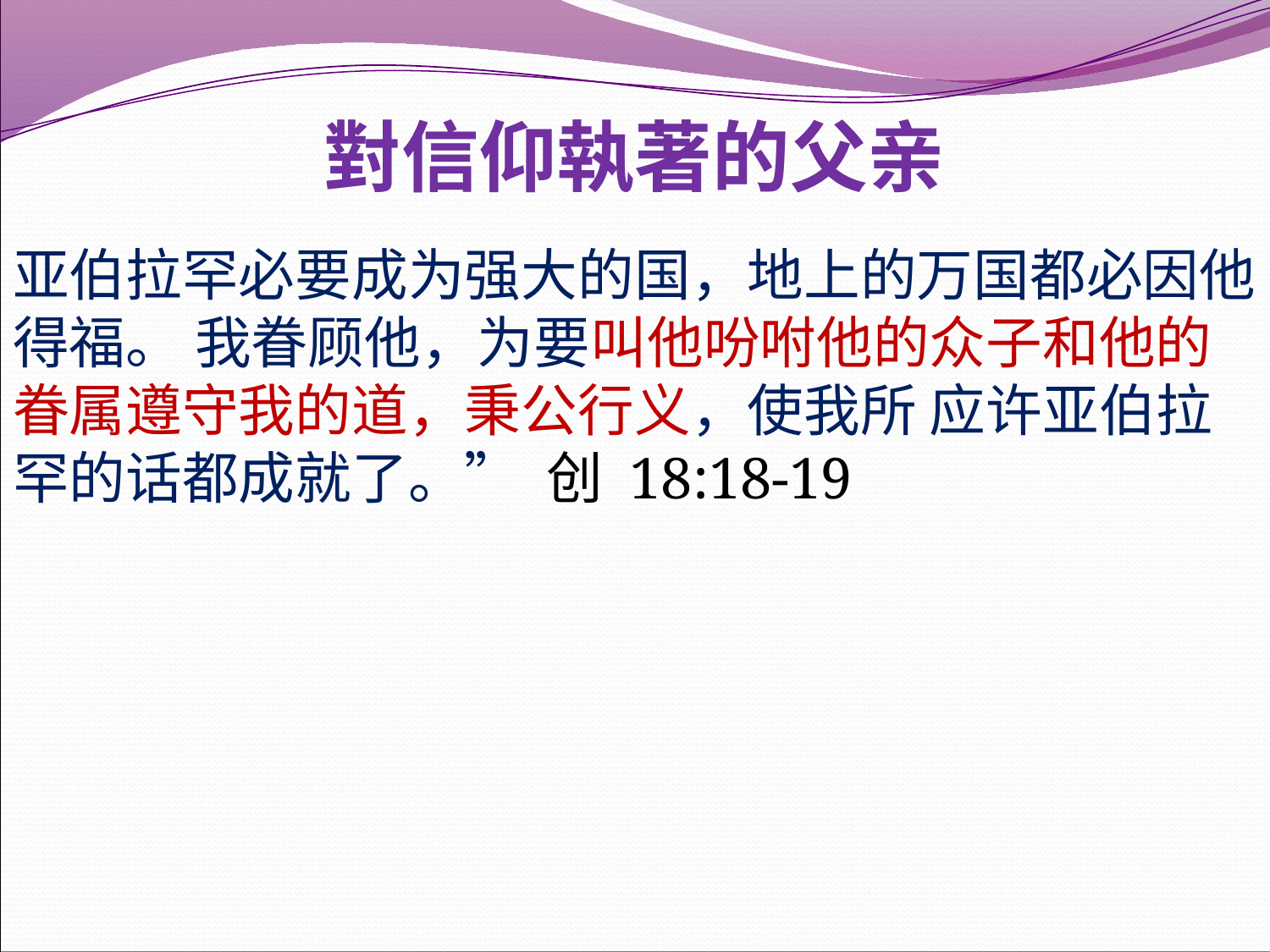

# 對信仰執著的父亲
亚伯拉罕必要成为强大的国，地上的万国都必因他得福。 我眷顾他，为要叫他吩咐他的众子和他的眷属遵守我的道，秉公行义，使我所 应许亚伯拉罕的话都成就了。”  创 18:18-19